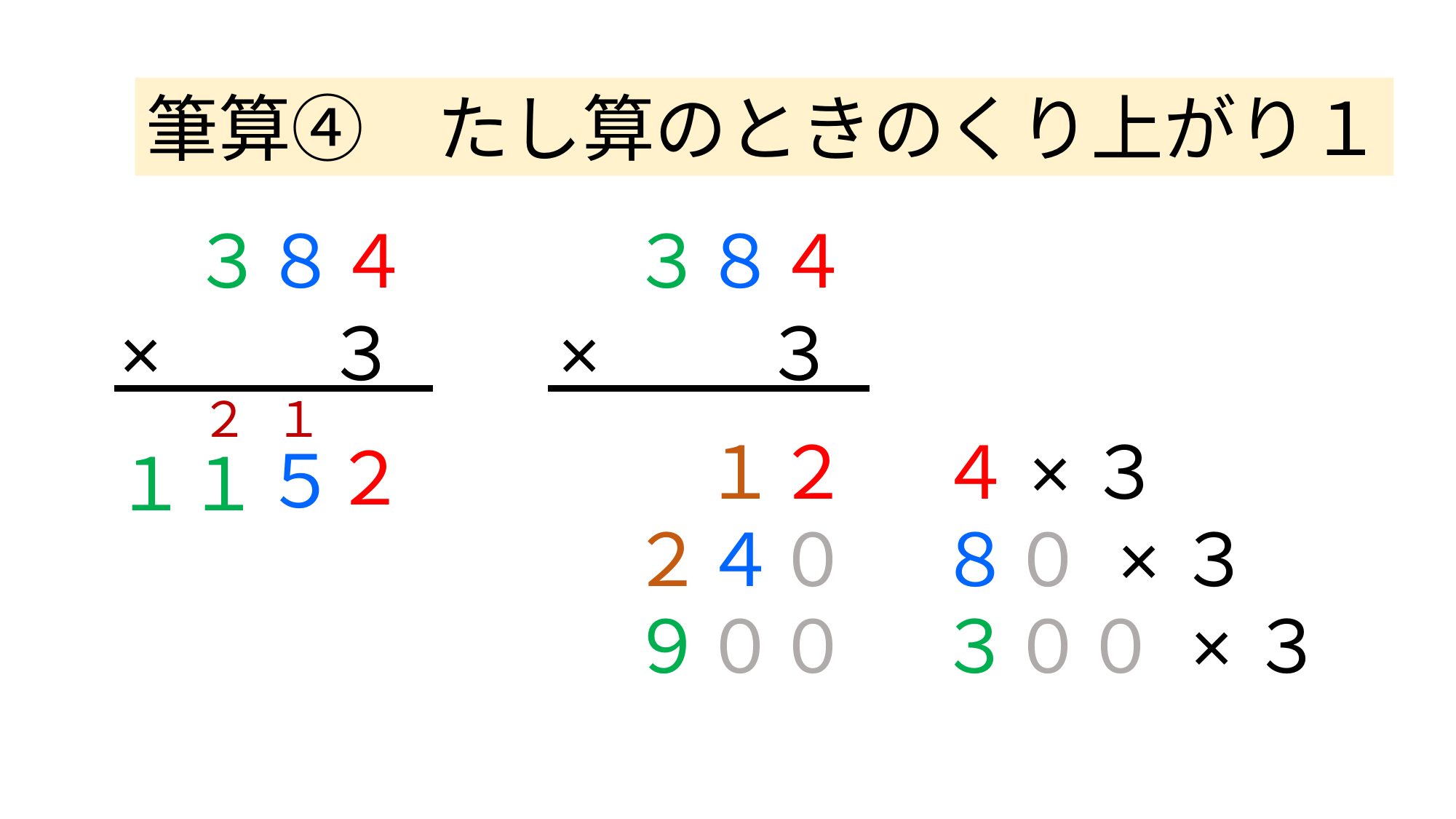

筆算④　たし算のときのくり上がり１
３８４
３８４
×　　３
×　　３
２
１
１２
４×３
２
５
１１
２４０
８０ ×３
９００
３００ ×３